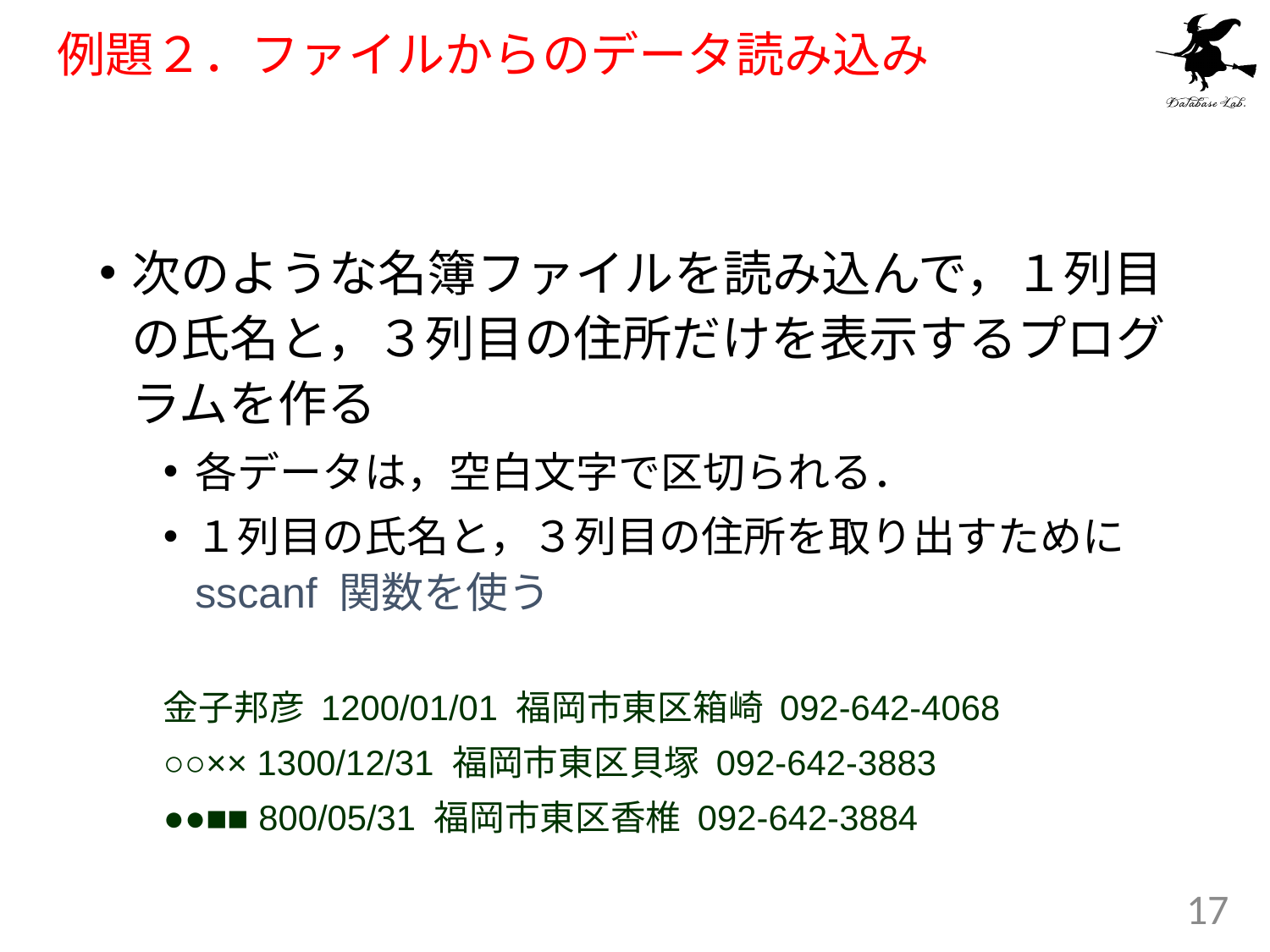

# 例題２．ファイルからのデータ読み込み
次のような名簿ファイルを読み込んで，１列目の氏名と，３列目の住所だけを表示するプログラムを作る
各データは，空白文字で区切られる．
１列目の氏名と，３列目の住所を取り出すために sscanf 関数を使う

金子邦彦 1200/01/01 福岡市東区箱崎 092-642-4068
○○×× 1300/12/31 福岡市東区貝塚 092-642-3883
●●■■ 800/05/31 福岡市東区香椎 092-642-3884
17